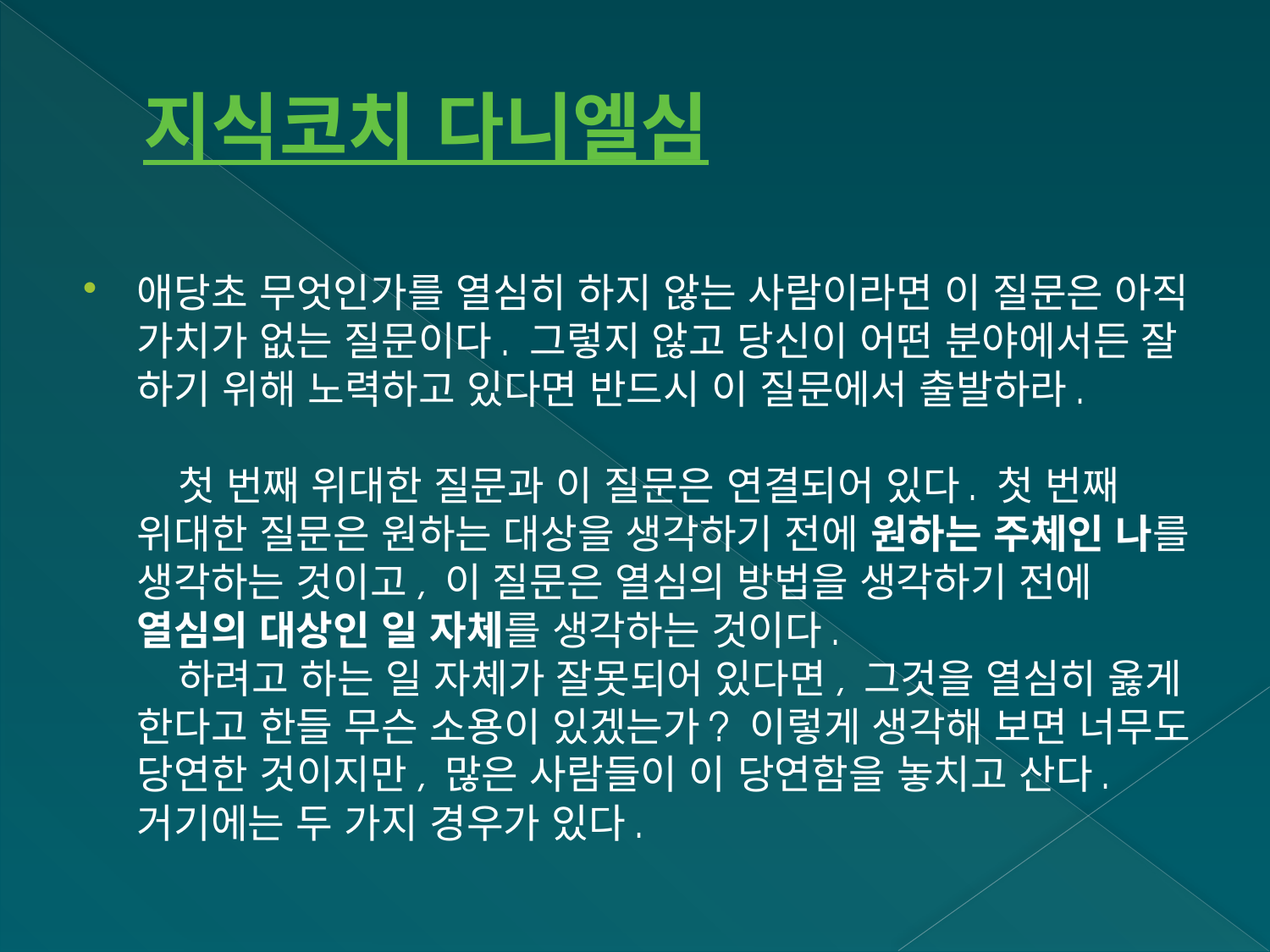

# 지식코치 다니엘심
애당초 무엇인가를 열심히 하지 않는 사람이라면 이 질문은 아직 가치가 없는 질문이다. 그렇지 않고 당신이 어떤 분야에서든 잘 하기 위해 노력하고 있다면 반드시 이 질문에서 출발하라.
   첫 번째 위대한 질문과 이 질문은 연결되어 있다. 첫 번째 위대한 질문은 원하는 대상을 생각하기 전에 원하는 주체인 나를 생각하는 것이고, 이 질문은 열심의 방법을 생각하기 전에 열심의 대상인 일 자체를 생각하는 것이다.
   하려고 하는 일 자체가 잘못되어 있다면, 그것을 열심히 옳게 한다고 한들 무슨 소용이 있겠는가? 이렇게 생각해 보면 너무도 당연한 것이지만, 많은 사람들이 이 당연함을 놓치고 산다. 거기에는 두 가지 경우가 있다.